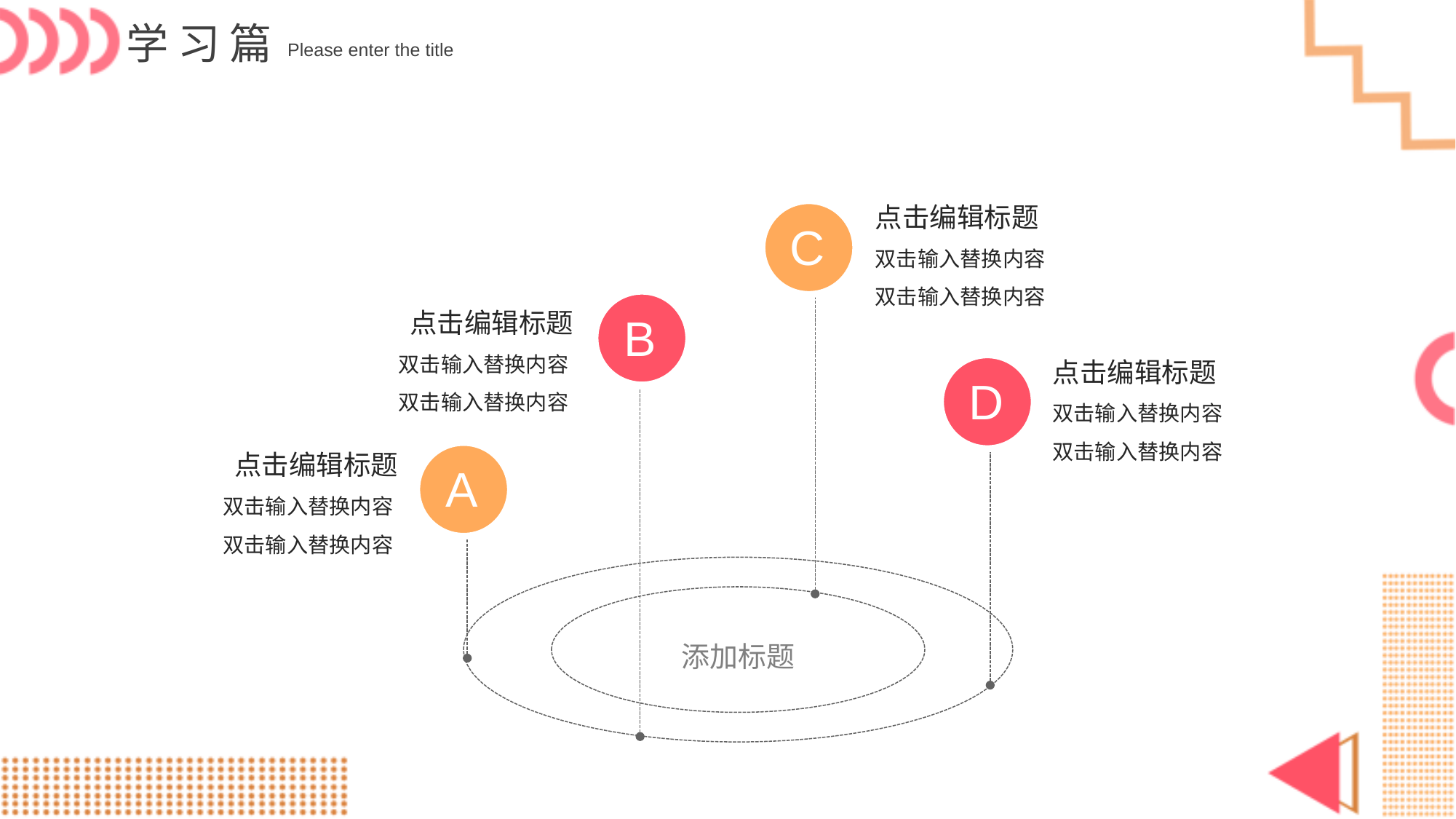

学习篇
Please enter the title
点击编辑标题

C
双击输入替换内容
双击输入替换内容

点击编辑标题
B
双击输入替换内容
双击输入替换内容
点击编辑标题

D
双击输入替换内容
双击输入替换内容
点击编辑标题

A
双击输入替换内容
双击输入替换内容

添加标题